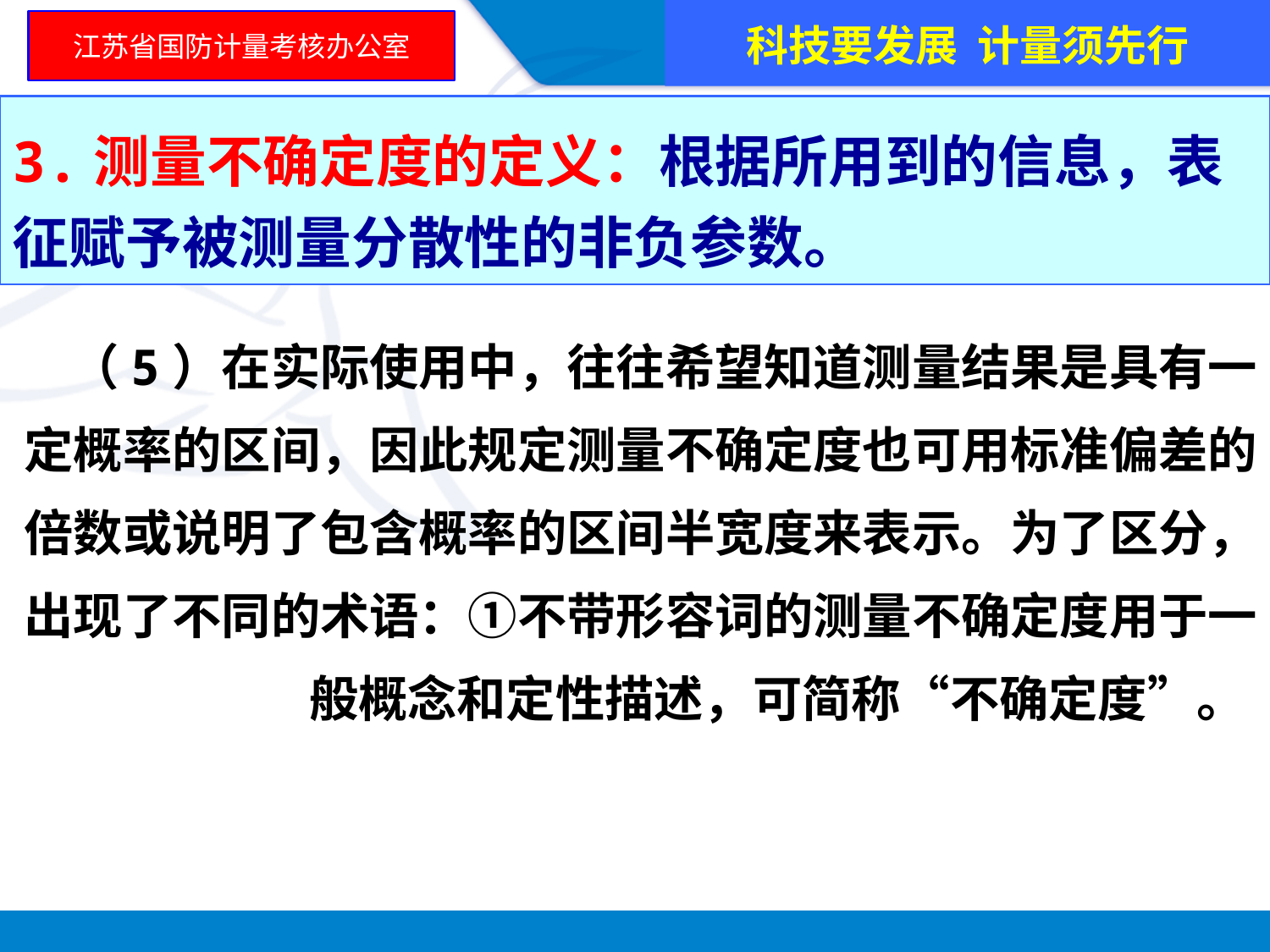

科技要发展  计量须先行
江苏省国防计量考核办公室
3.测量不确定度的定义：根据所用到的信息，表征赋予被测量分散性的非负参数。

（5）在实际使用中，往往希望知道测量结果是具有一定概率的区间，因此规定测量不确定度也可用标准偏差的倍数或说明了包含概率的区间半宽度来表示。为了区分，出现了不同的术语：①不带形容词的测量不确定度用于一般概念和定性描述，可简称“不确定度”。